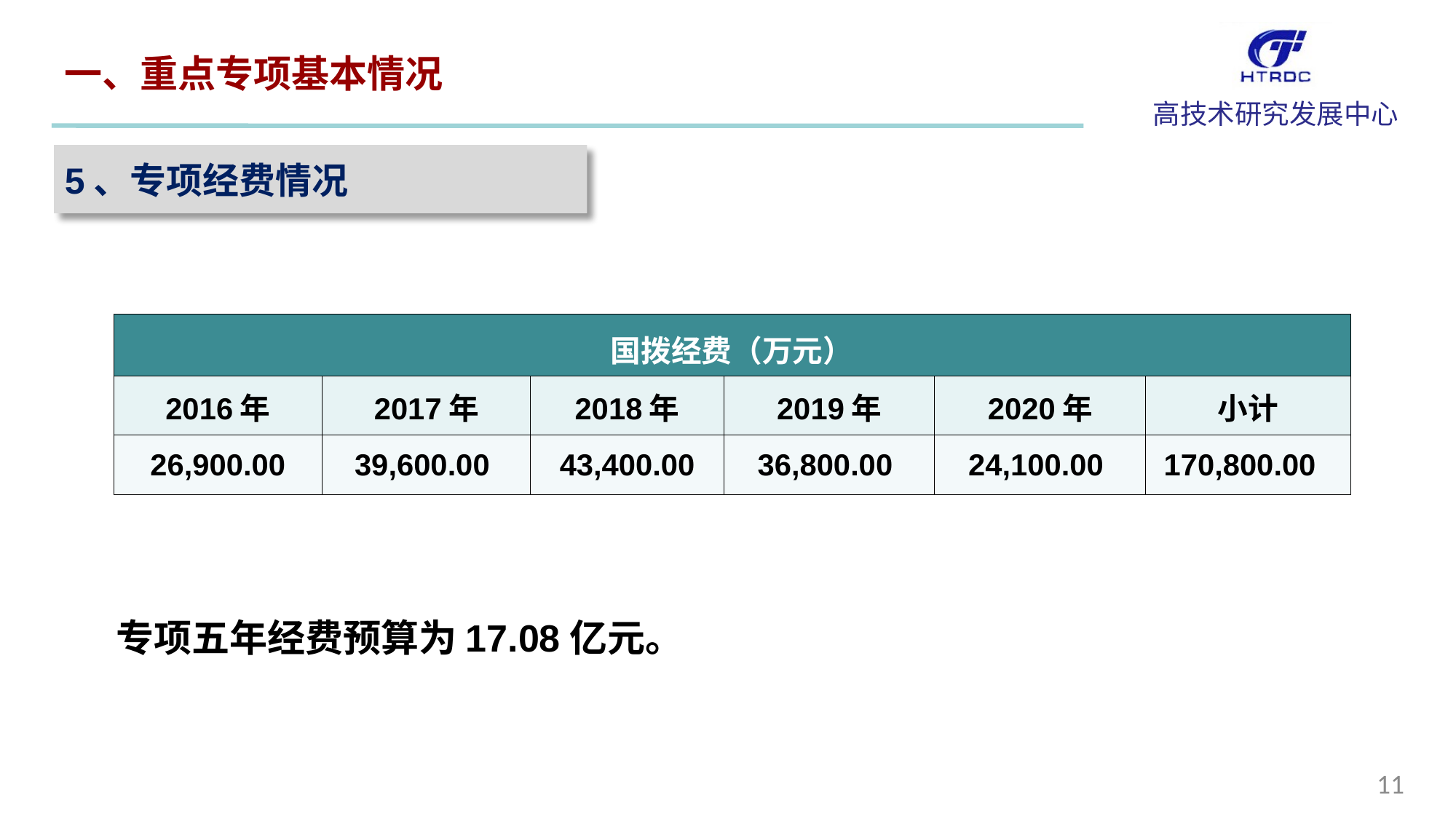

一、重点专项基本情况
5、专项经费情况
| 国拨经费（万元） |  |  |  |  |  |
| --- | --- | --- | --- | --- | --- |
| 2016年 | 2017年 | 2018年 | 2019年 | 2020年 | 小计 |
| 26,900.00 | 39,600.00 | 43,400.00 | 36,800.00 | 24,100.00 | 170,800.00 |
专项五年经费预算为17.08亿元。